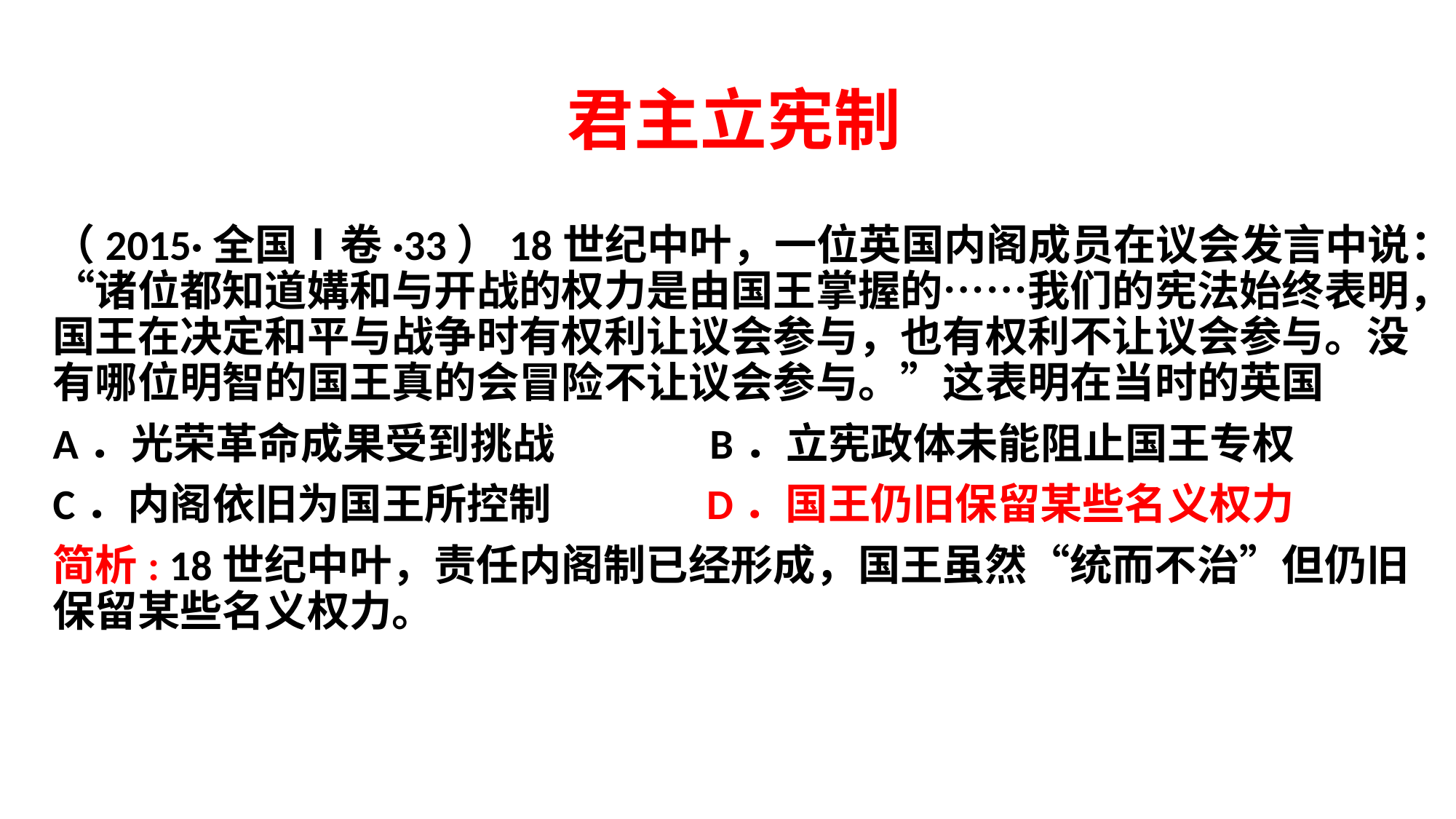

# 君主立宪制
（2015·全国Ⅰ卷·33）18世纪中叶，一位英国内阁成员在议会发言中说：“诸位都知道媾和与开战的权力是由国王掌握的……我们的宪法始终表明，国王在决定和平与战争时有权利让议会参与，也有权利不让议会参与。没有哪位明智的国王真的会冒险不让议会参与。”这表明在当时的英国
A．光荣革命成果受到挑战               B．立宪政体未能阻止国王专权
C．内阁依旧为国王所控制               D．国王仍旧保留某些名义权力
简析: 18世纪中叶，责任内阁制已经形成，国王虽然“统而不治”但仍旧保留某些名义权力。